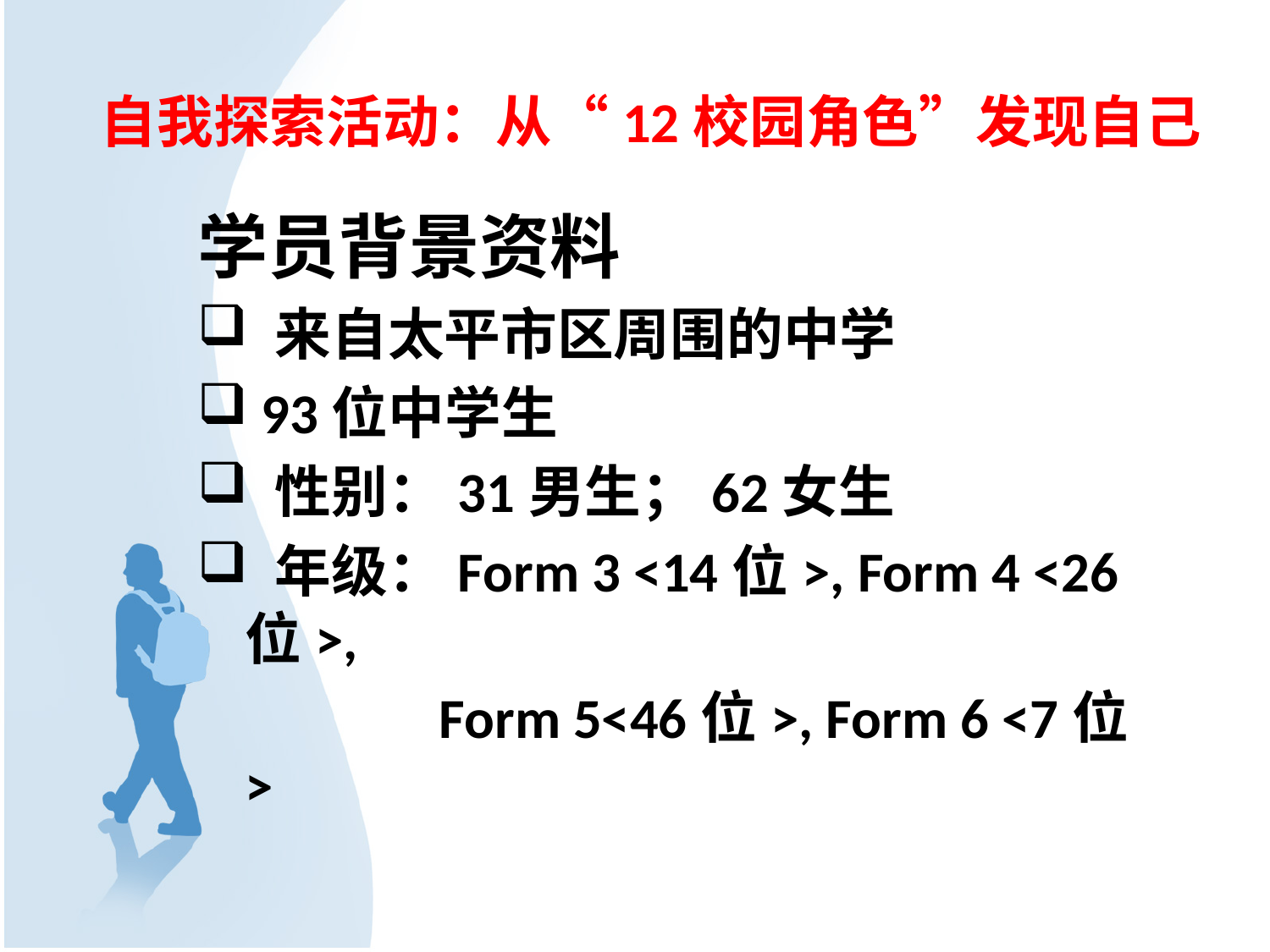

# 自我探索活动：从“12校园角色”发现自己
学员背景资料
 来自太平市区周围的中学
 93位中学生
 性别：31男生；62女生
 年级：Form 3 <14位>, Form 4 <26位>,
                   Form 5<46位>, Form 6 <7位>